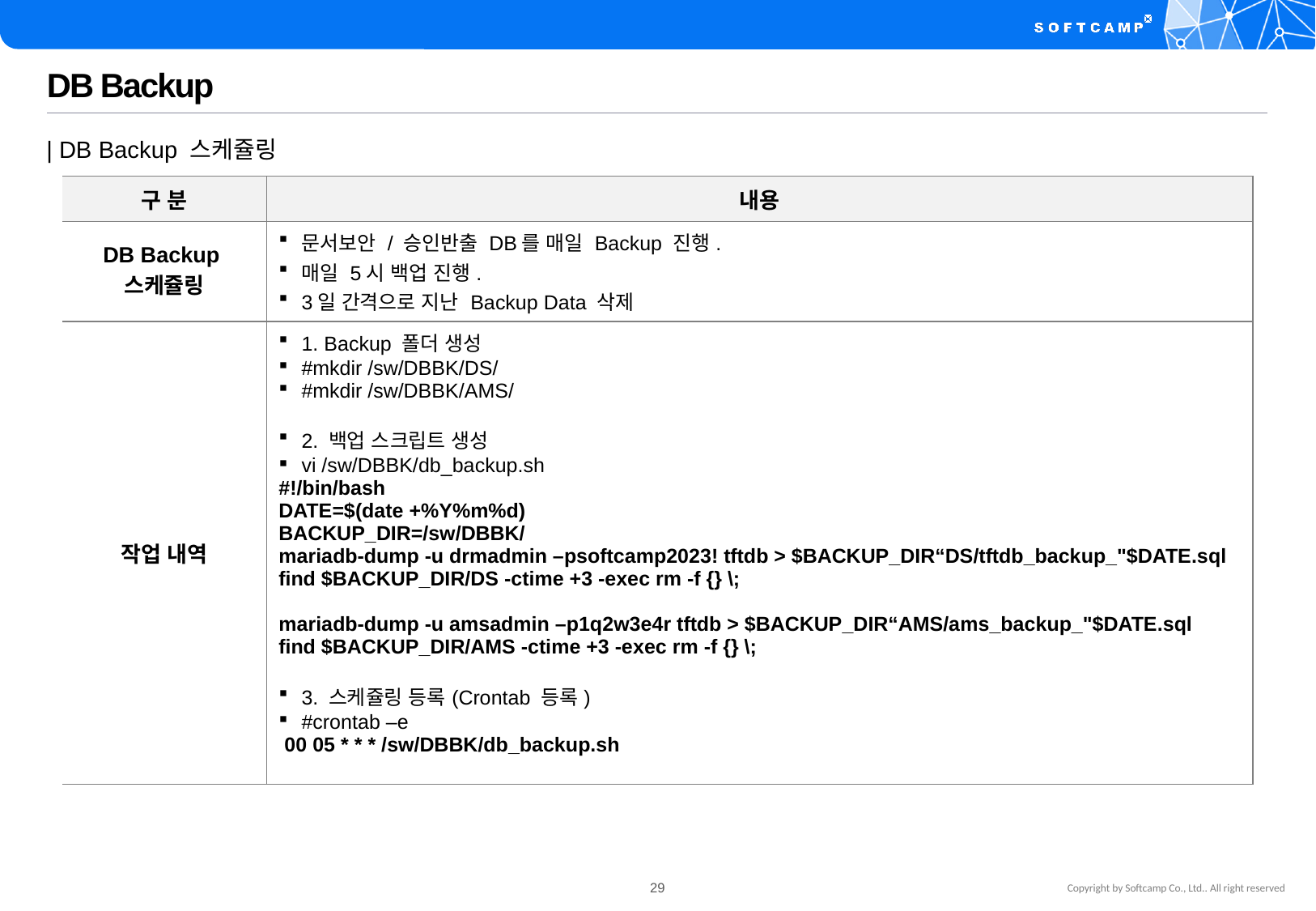

# DB Backup
| DB Backup 스케쥴링
| 구 분 | 내용 |
| --- | --- |
| DB Backup 스케쥴링 | 문서보안 / 승인반출 DB를 매일 Backup 진행. 매일 5시 백업 진행. 3일 간격으로 지난 Backup Data 삭제 |
| 작업 내역 | 1. Backup 폴더 생성 #mkdir /sw/DBBK/DS/ #mkdir /sw/DBBK/AMS/ 2. 백업 스크립트 생성 vi /sw/DBBK/db\_backup.sh #!/bin/bash DATE=$(date +%Y%m%d) BACKUP\_DIR=/sw/DBBK/ mariadb-dump -u drmadmin –psoftcamp2023! tftdb > $BACKUP\_DIR“DS/tftdb\_backup\_"$DATE.sql find $BACKUP\_DIR/DS -ctime +3 -exec rm -f {} \; mariadb-dump -u amsadmin –p1q2w3e4r tftdb > $BACKUP\_DIR“AMS/ams\_backup\_"$DATE.sql find $BACKUP\_DIR/AMS -ctime +3 -exec rm -f {} \; 3. 스케쥴링 등록(Crontab 등록) #crontab –e 00 05 \* \* \* /sw/DBBK/db\_backup.sh |